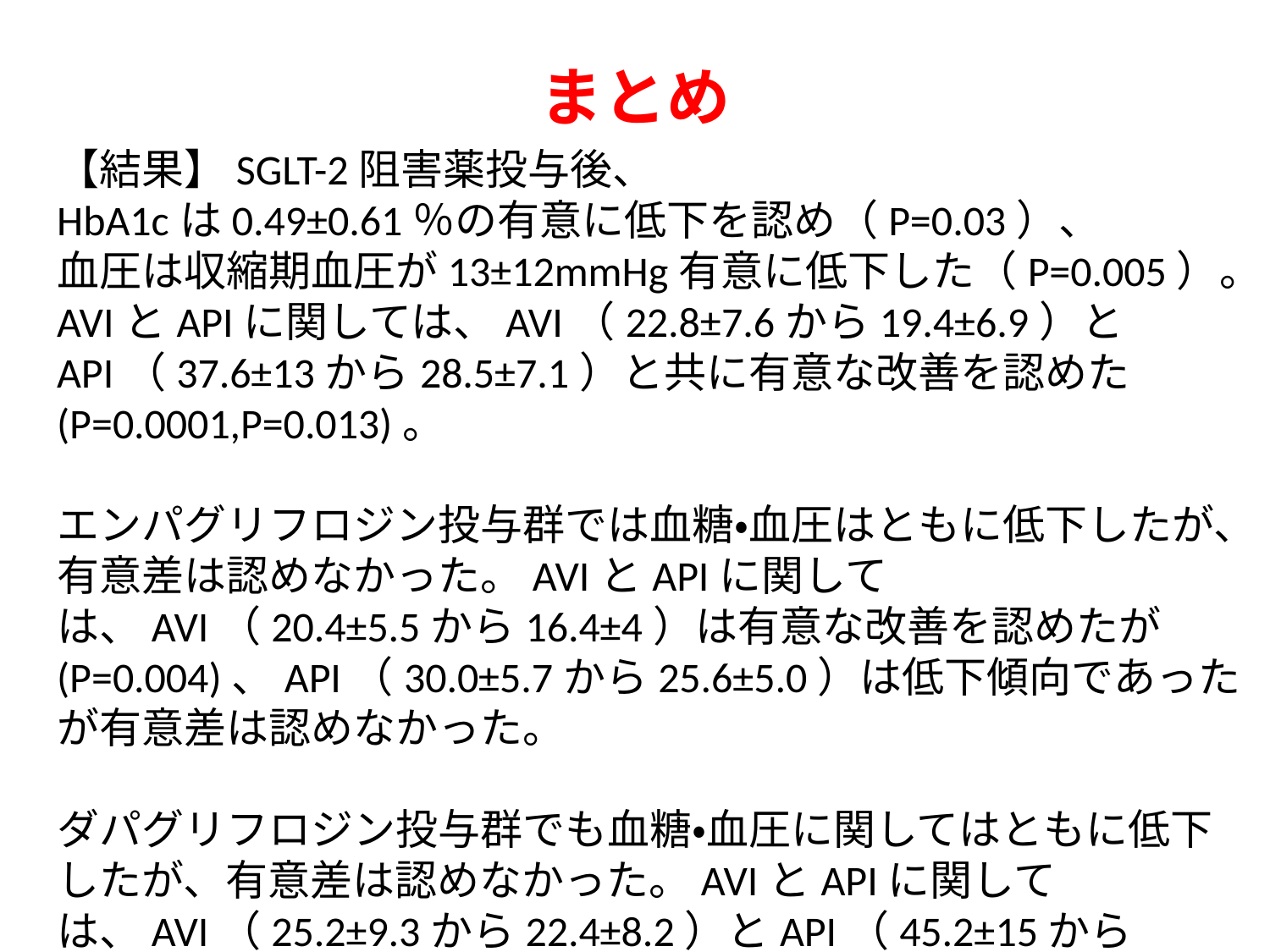

# まとめ
【結果】SGLT-2阻害薬投与後、
HbA1cは0.49±0.61％の有意に低下を認め（P=0.03）、
血圧は収縮期血圧が13±12mmHg有意に低下した（P=0.005）。
AVIとAPIに関しては、AVI（22.8±7.6から19.4±6.9）とAPI（37.6±13から28.5±7.1）と共に有意な改善を認めた(P=0.0001,P=0.013)。

エンパグリフロジン投与群では血糖・血圧はともに低下したが、有意差は認めなかった。AVIとAPIに関しては、AVI（20.4±5.5から16.4±4）は有意な改善を認めたが(P=0.004)、API（30.0±5.7から25.6±5.0）は低下傾向であったが有意差は認めなかった。

ダパグリフロジン投与群でも血糖・血圧に関してはともに低下したが、有意差は認めなかった。AVIとAPIに関しては、AVI（25.2±9.3から22.4±8.2）とAPI（45.2±15から31.4±8.2）と共に有意な改善を認めた(P=0.02,P=0.04)。